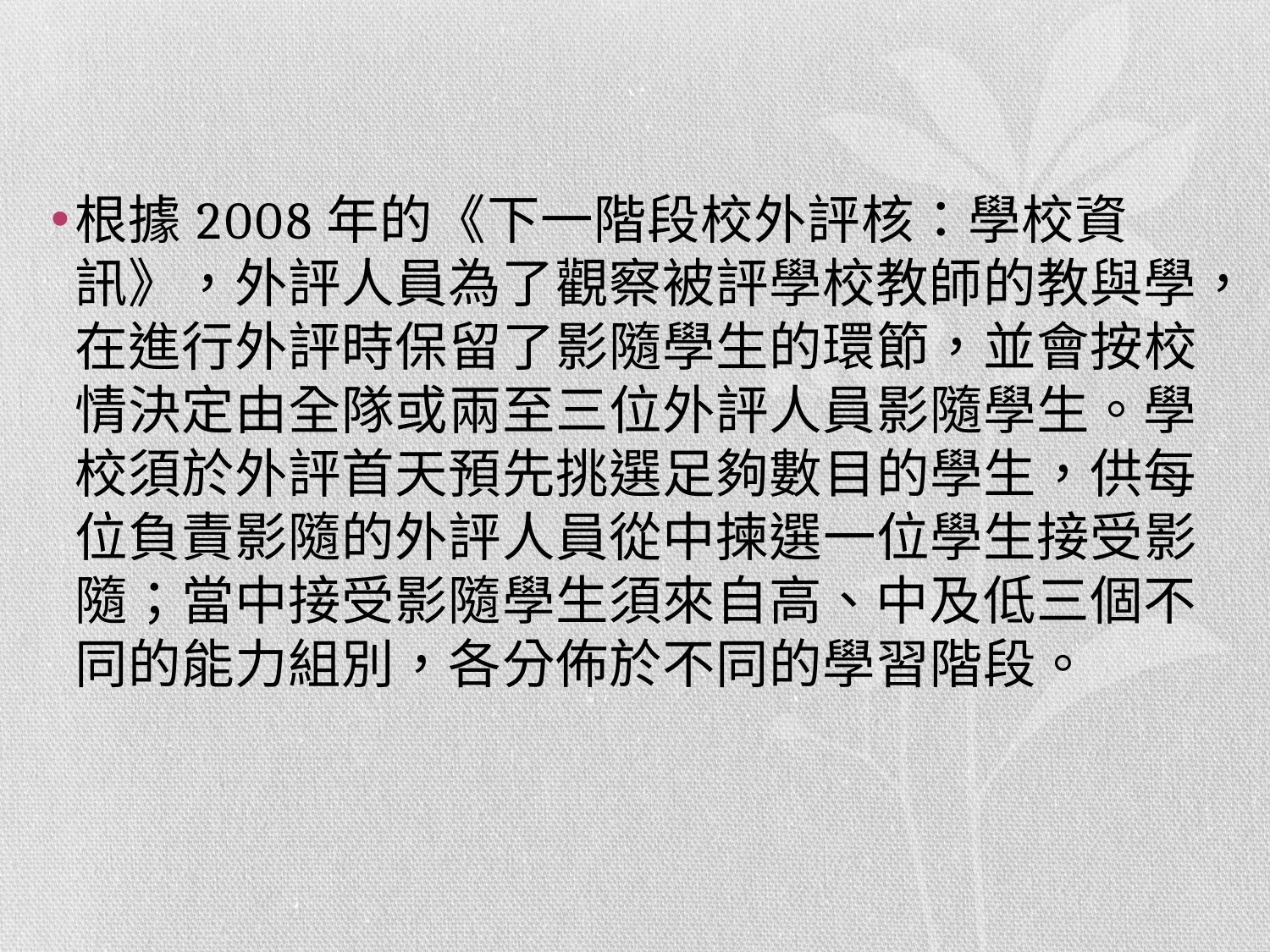

#
根據2008年的《下一階段校外評核：學校資訊》，外評人員為了觀察被評學校教師的教與學，在進行外評時保留了影隨學生的環節，並會按校情決定由全隊或兩至三位外評人員影隨學生。學校須於外評首天預先挑選足夠數目的學生，供每位負責影隨的外評人員從中揀選一位學生接受影隨；當中接受影隨學生須來自高、中及低三個不同的能力組別，各分佈於不同的學習階段。